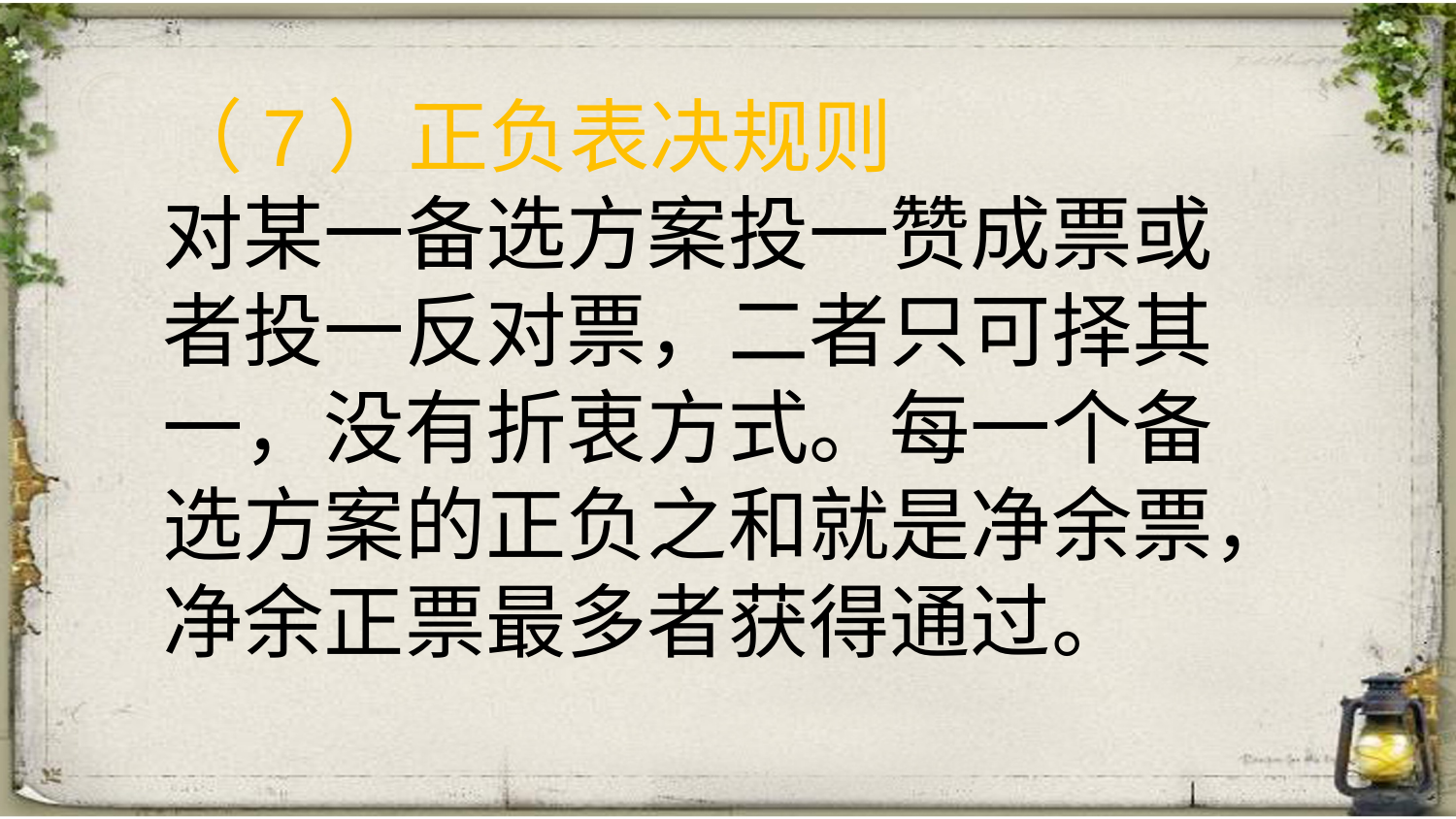

（7）正负表决规则
对某一备选方案投一赞成票或者投一反对票，二者只可择其一，没有折衷方式。每一个备选方案的正负之和就是净余票，净余正票最多者获得通过。